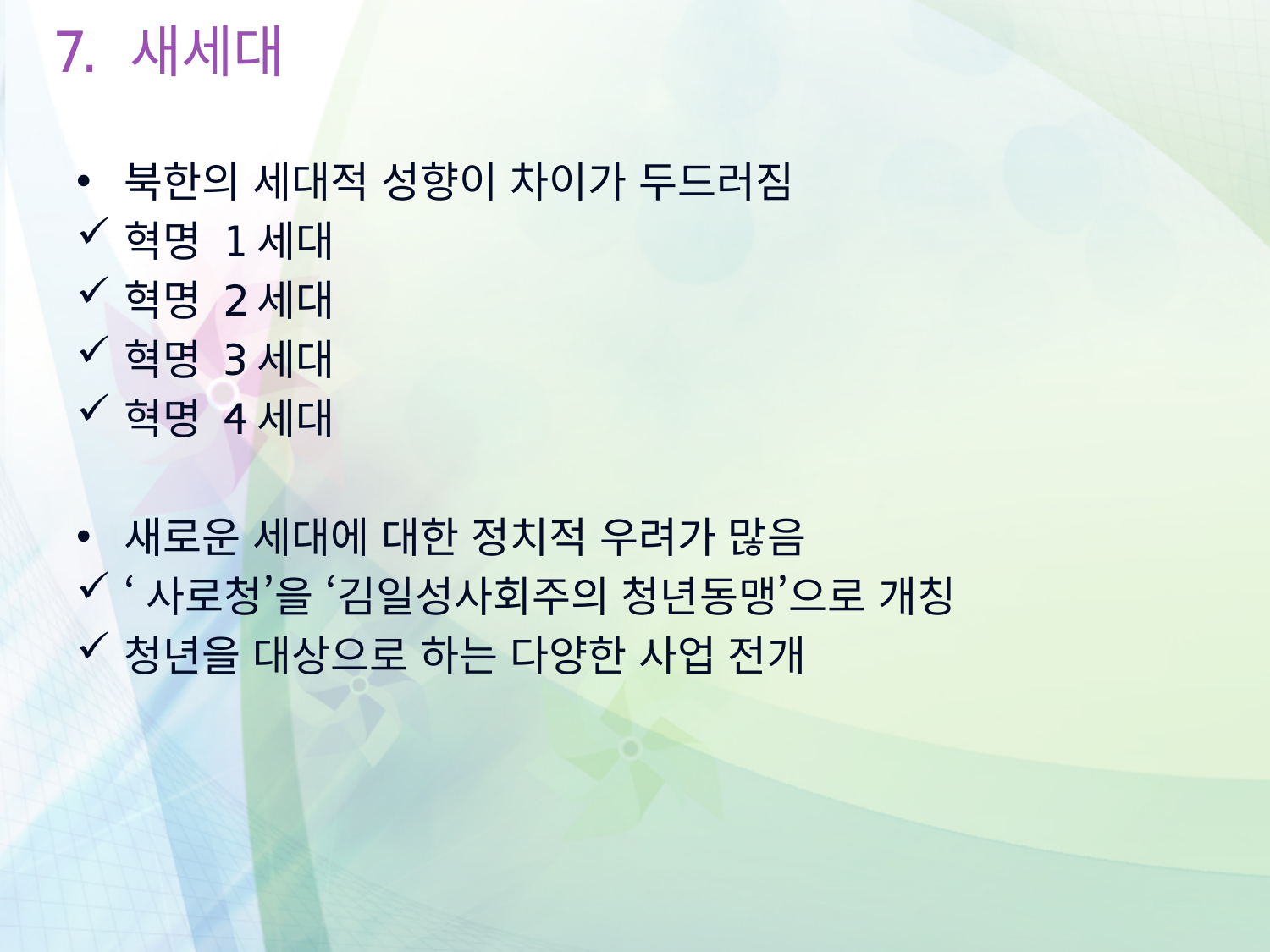

# 7. 새세대
북한의 세대적 성향이 차이가 두드러짐
혁명 1세대
혁명 2세대
혁명 3세대
혁명 4세대

새로운 세대에 대한 정치적 우려가 많음
‘사로청’을 ‘김일성사회주의 청년동맹’으로 개칭
청년을 대상으로 하는 다양한 사업 전개